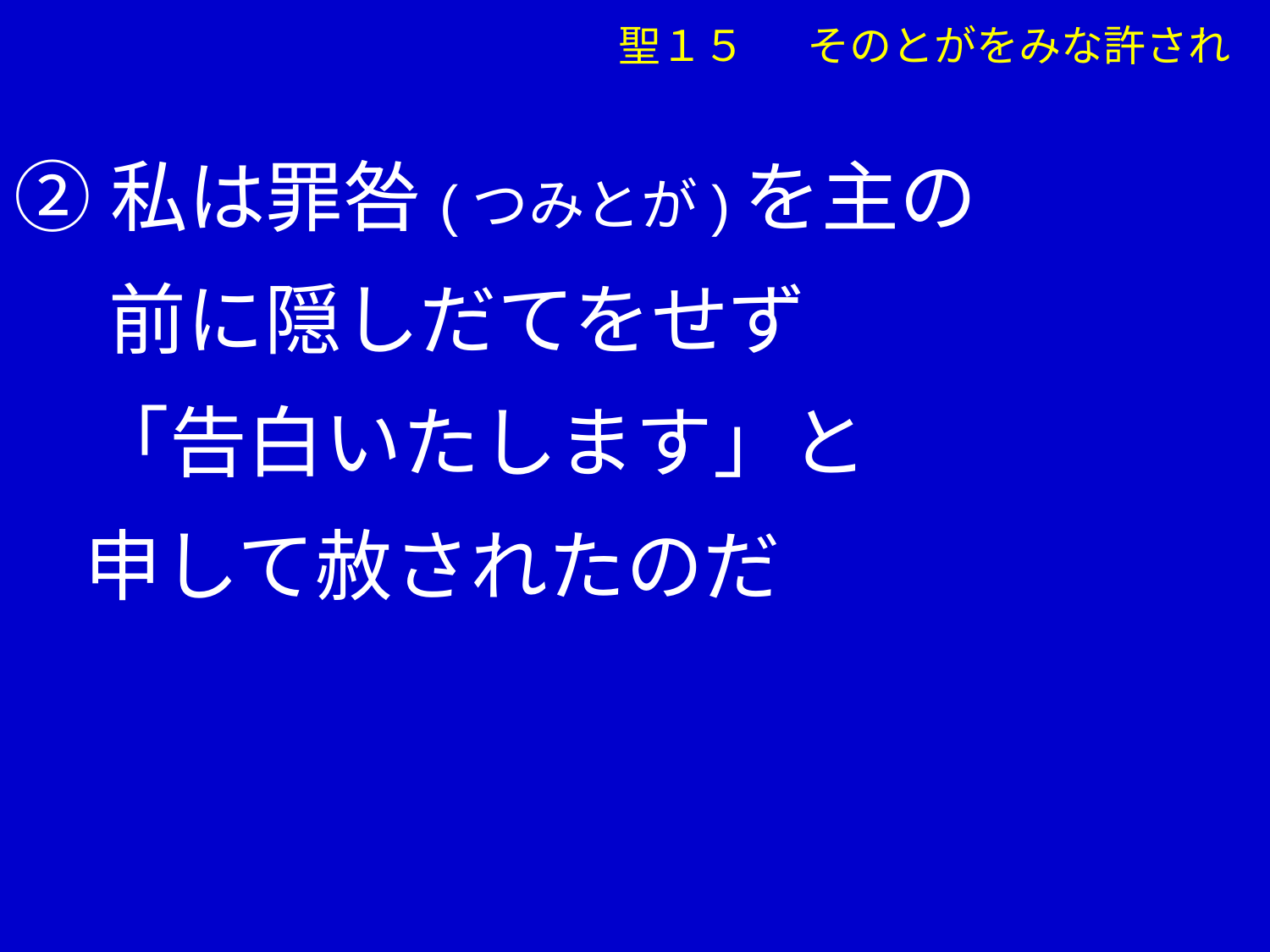

聖１５　  そのとがをみな許され
②私は罪咎(つみとが)を主の
　 前に隠しだてをせず
　「告白いたします」と
   申して赦されたのだ